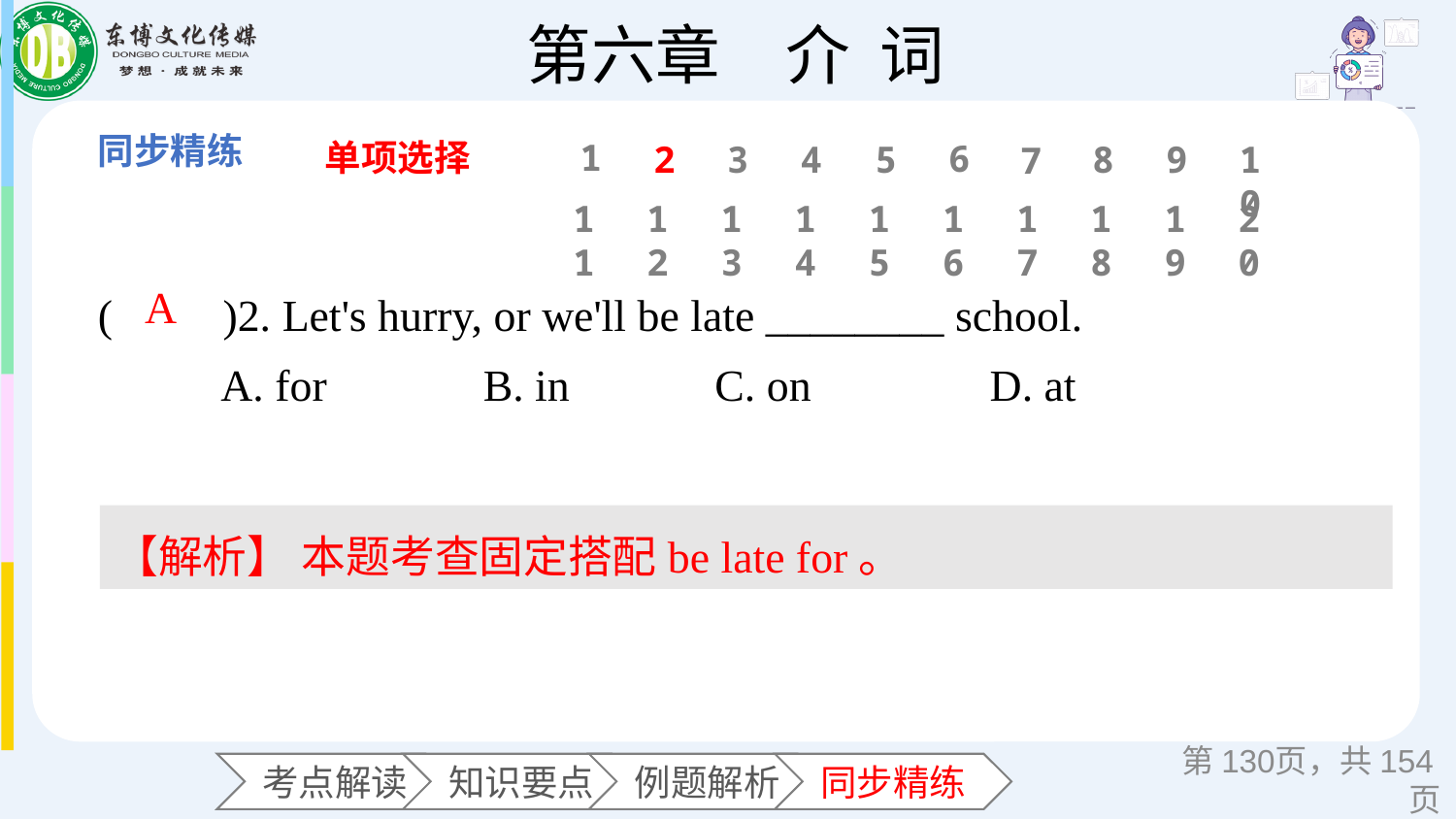

单项选择
1
6
2
3
4
5
8
9
10
7
11
12
13
14
15
16
17
18
19
20
(　　)2. Let's hurry, or we'll be late ________ school.
           A. for              B. in             C. on                D. at
A
【解析】 本题考查固定搭配be late for。
第130页，共154页